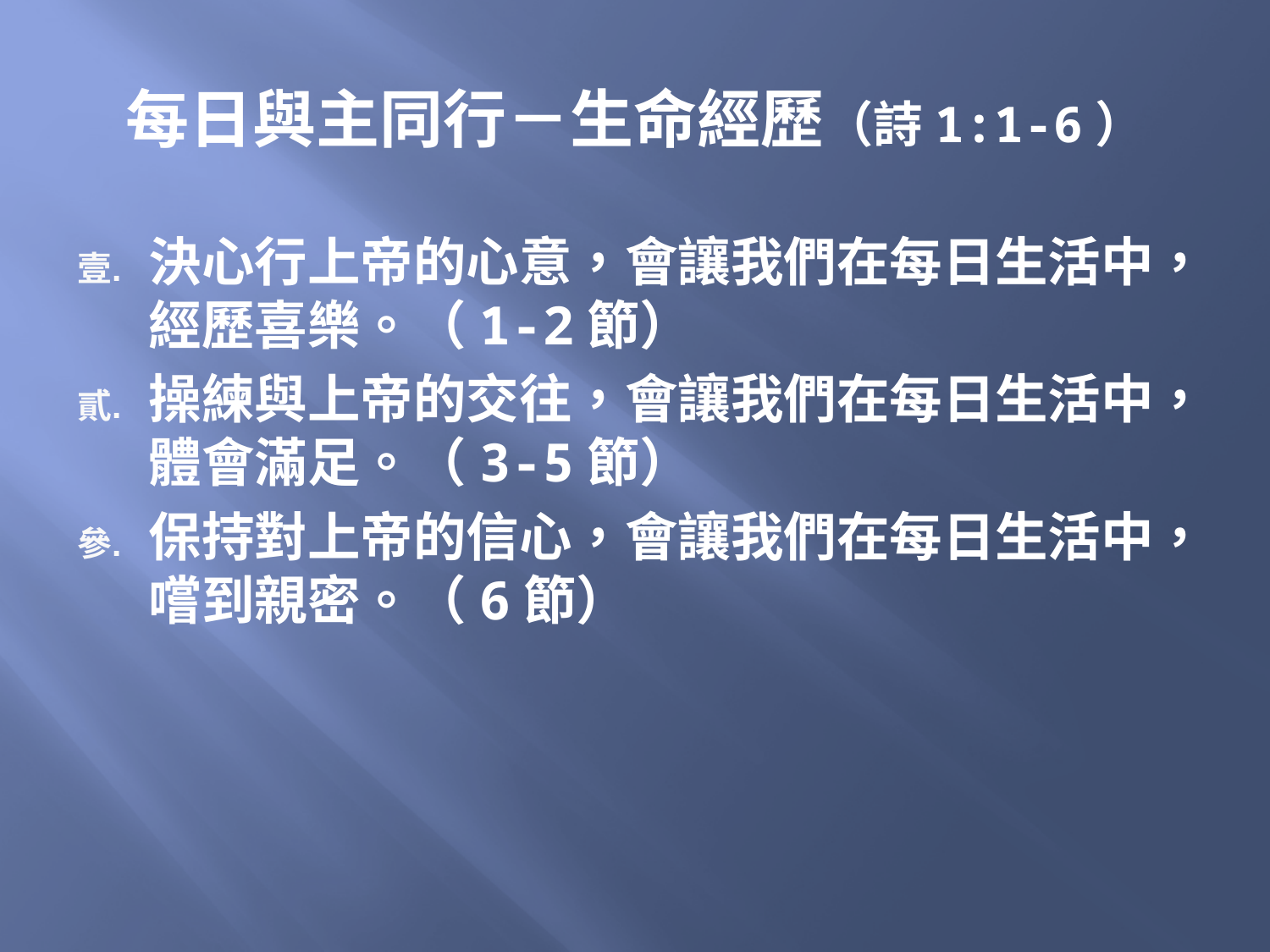

# 每日與主同行－生命經歷（詩1:1-6）
決心行上帝的心意，會讓我們在每日生活中，經歷喜樂。（1-2節）
操練與上帝的交往，會讓我們在每日生活中，體會滿足。（3-5節）
保持對上帝的信心，會讓我們在每日生活中，嚐到親密。（6節）